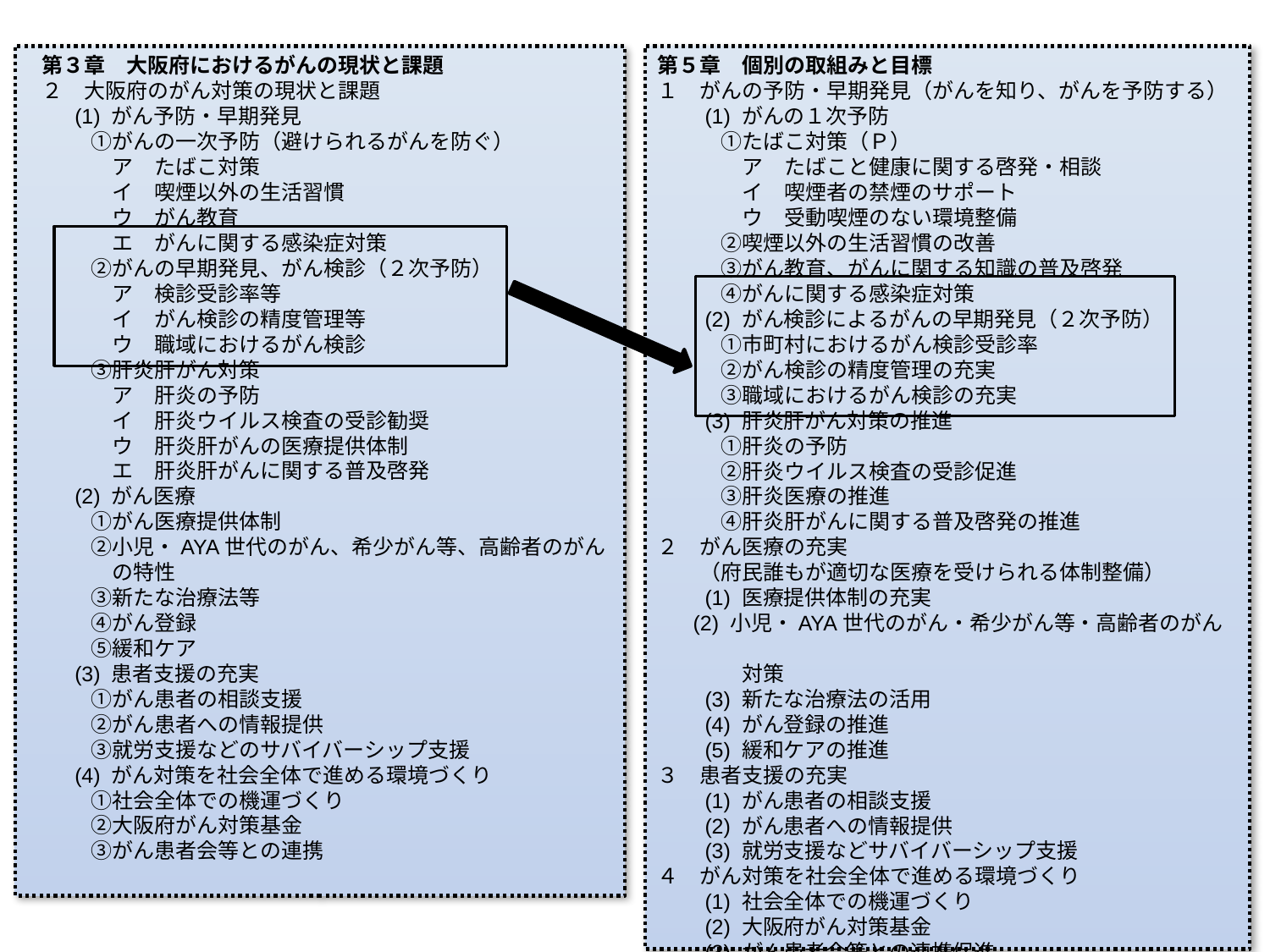

第３章　大阪府におけるがんの現状と課題
  ２　大阪府のがん対策の現状と課題
　　(1) がん予防・早期発見
　　　①がんの一次予防（避けられるがんを防ぐ）
　　　　ア　たばこ対策
　　　　イ　喫煙以外の生活習慣
　　　　ウ　がん教育
　　　　エ　がんに関する感染症対策
　　　②がんの早期発見、がん検診（２次予防）
　　　　ア　検診受診率等
　　　　イ　がん検診の精度管理等
　　　　ウ　職域におけるがん検診
　　　③肝炎肝がん対策
　　　　ア　肝炎の予防
　　　　イ　肝炎ウイルス検査の受診勧奨
　　　　ウ　肝炎肝がんの医療提供体制
　　　　エ　肝炎肝がんに関する普及啓発
　　(2) がん医療
　　　①がん医療提供体制
　　　②小児・AYA世代のがん、希少がん等、高齢者のがん
　　　　の特性
　　　③新たな治療法等
　　　④がん登録
　　　⑤緩和ケア
　　(3) 患者支援の充実
　　　①がん患者の相談支援
　　　②がん患者への情報提供
　　　③就労支援などのサバイバーシップ支援
　　(4) がん対策を社会全体で進める環境づくり
　　　①社会全体での機運づくり
　　　②大阪府がん対策基金
　　　③がん患者会等との連携

第５章　個別の取組みと目標
１　がんの予防・早期発見（がんを知り、がんを予防する）
　　(1) がんの１次予防
　　　①たばこ対策（Ｐ）
　　　　ア　たばこと健康に関する啓発・相談
　　　　イ　喫煙者の禁煙のサポート
　　　　ウ　受動喫煙のない環境整備
　　　②喫煙以外の生活習慣の改善
　　　③がん教育、がんに関する知識の普及啓発
　　　④がんに関する感染症対策
　　(2) がん検診によるがんの早期発見（２次予防）
　　　①市町村におけるがん検診受診率
　　　②がん検診の精度管理の充実
　　　③職域におけるがん検診の充実
　　(3) 肝炎肝がん対策の推進
　　　①肝炎の予防
　　　②肝炎ウイルス検査の受診促進
　　　③肝炎医療の推進
　　　④肝炎肝がんに関する普及啓発の推進
２　がん医療の充実
　　（府民誰もが適切な医療を受けられる体制整備）
　　(1) 医療提供体制の充実
      (2) 小児・AYA世代のがん・希少がん等・高齢者のがん
　　　　対策
　　(3) 新たな治療法の活用
　　(4) がん登録の推進
　　(5) 緩和ケアの推進
３　患者支援の充実
　　(1) がん患者の相談支援
　　(2) がん患者への情報提供
　　(3) 就労支援などサバイバーシップ支援
４　がん対策を社会全体で進める環境づくり
　　(1) 社会全体での機運づくり
　　(2) 大阪府がん対策基金
　　(3) がん患者会等との連携促進